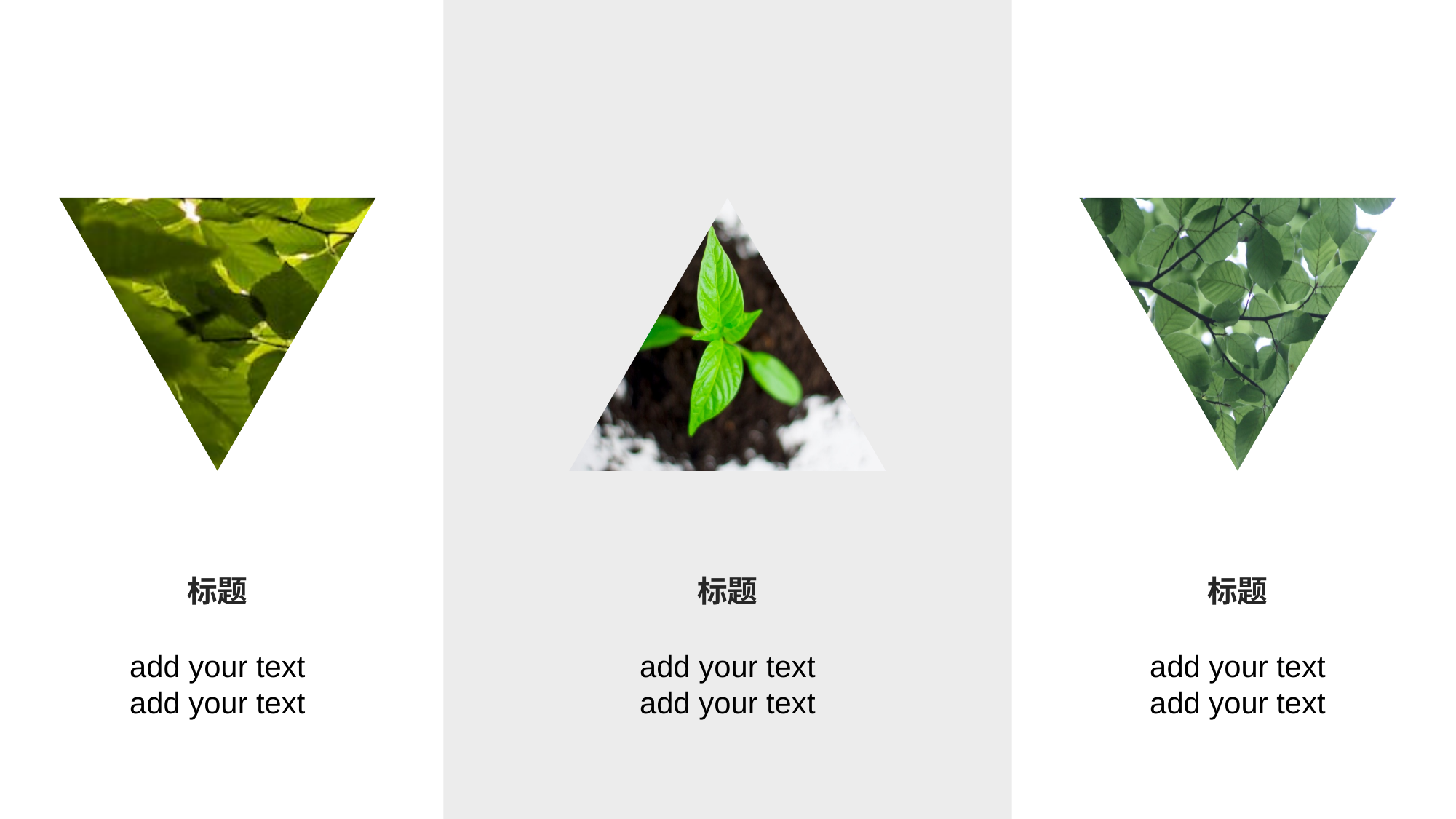

标题
标题
标题
add your text
add your text
add your text
add your text
add your text
add your text